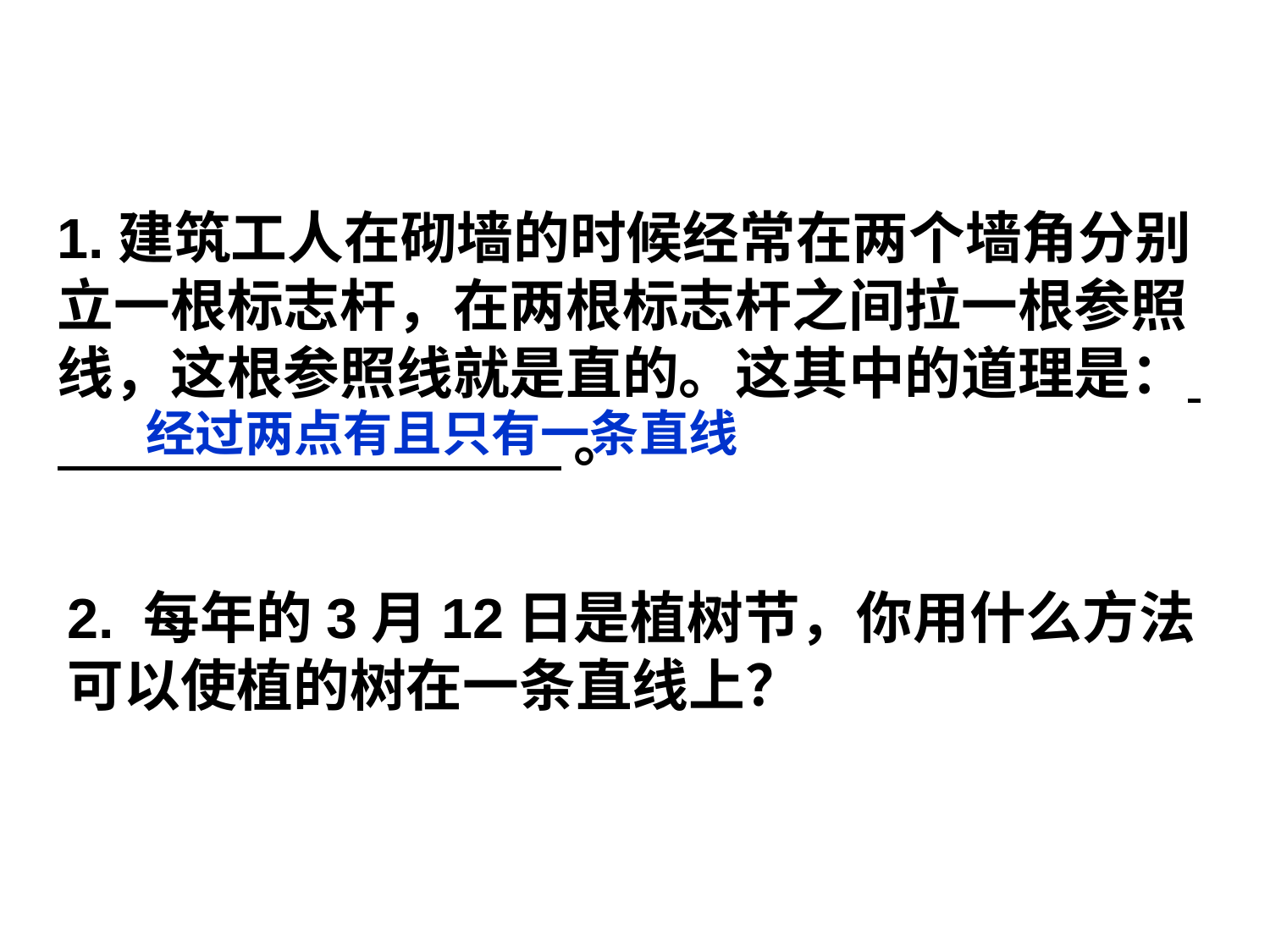

1.建筑工人在砌墙的时候经常在两个墙角分别立一根标志杆，在两根标志杆之间拉一根参照线，这根参照线就是直的。这其中的道理是：                                          。
经过两点有且只有一条直线
2. 每年的3月12日是植树节，你用什么方法可以使植的树在一条直线上？